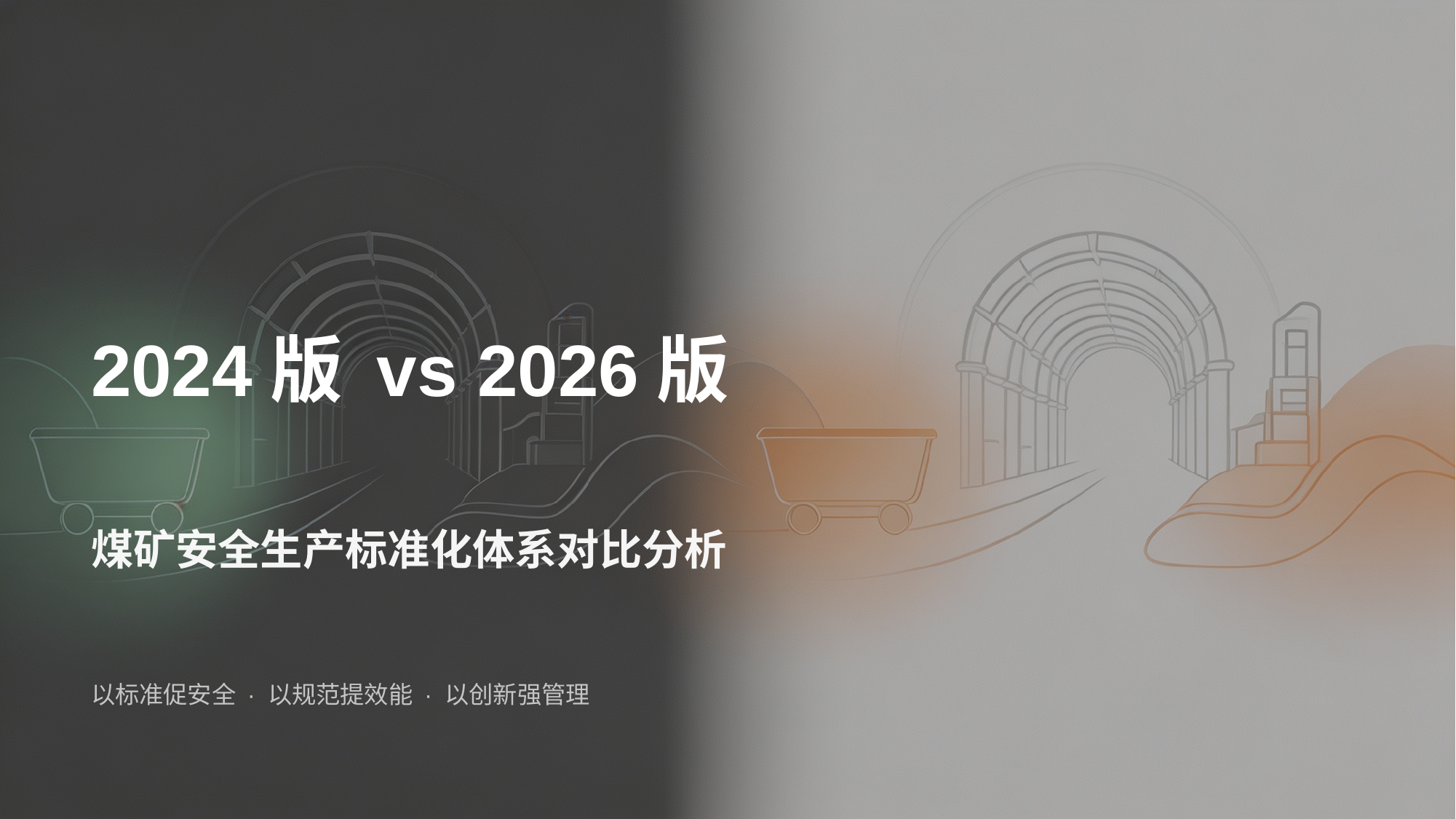

2024版 vs 2026版
煤矿安全生产标准化体系对比分析
以标准促安全 · 以规范提效能 · 以创新强管理